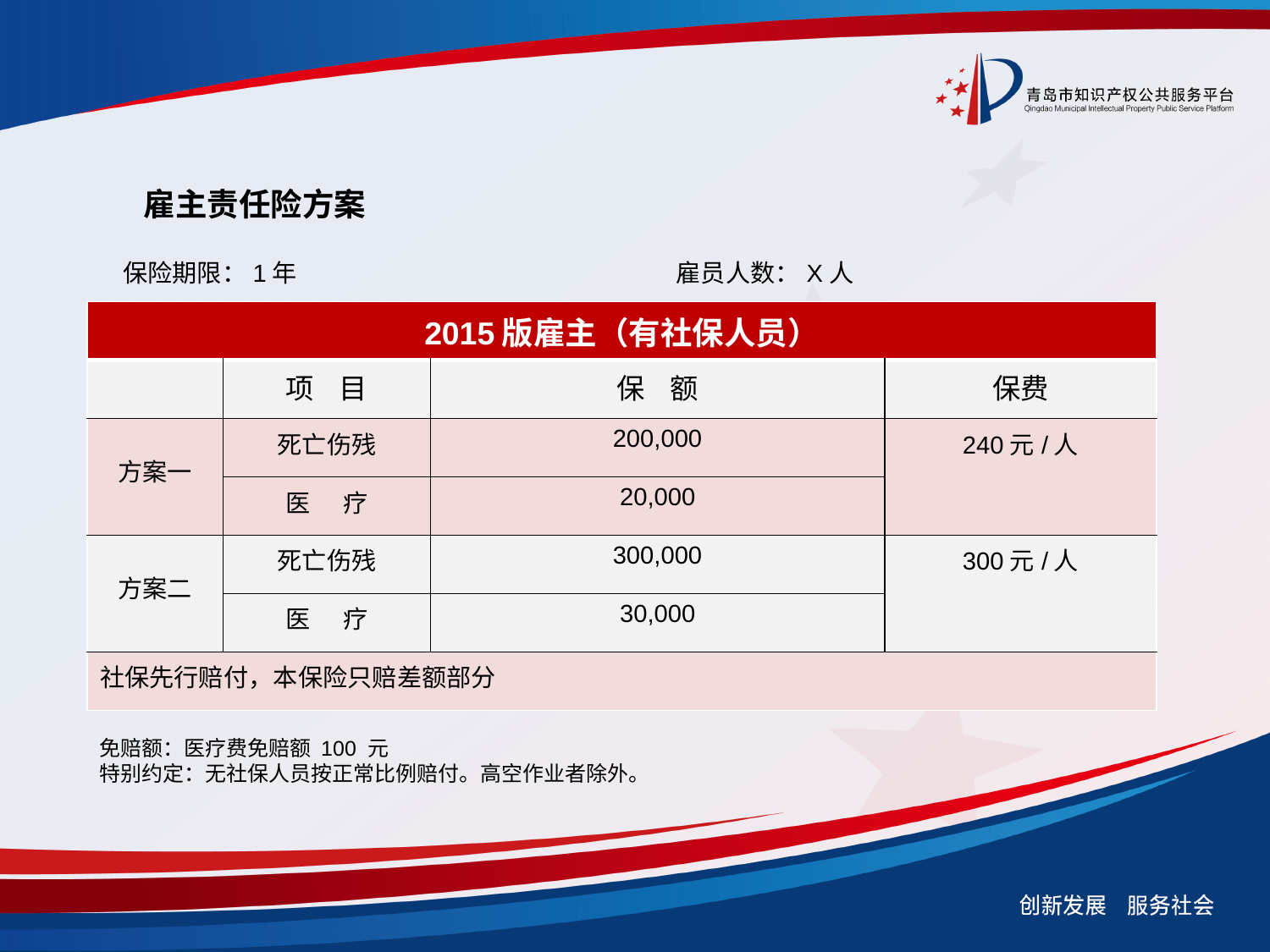

雇主责任险方案
保险期限：1年                                                                     雇员人数：X人
| 2015版雇主（有社保人员） |  |  |  |
| --- | --- | --- | --- |
|  | 项 目 | 保 额 | 保费 |
| 方案一 | 死亡伤残 | 200,000 | 240元/人 |
|  | 医 疗 | 20,000 |  |
| 方案二 | 死亡伤残 | 300,000 | 300元/人 |
|  | 医 疗 | 30,000 |  |
| 社保先行赔付，本保险只赔差额部分 |  |  |  |
免赔额：医疗费免赔额 100 元
特别约定：无社保人员按正常比例赔付。高空作业者除外。